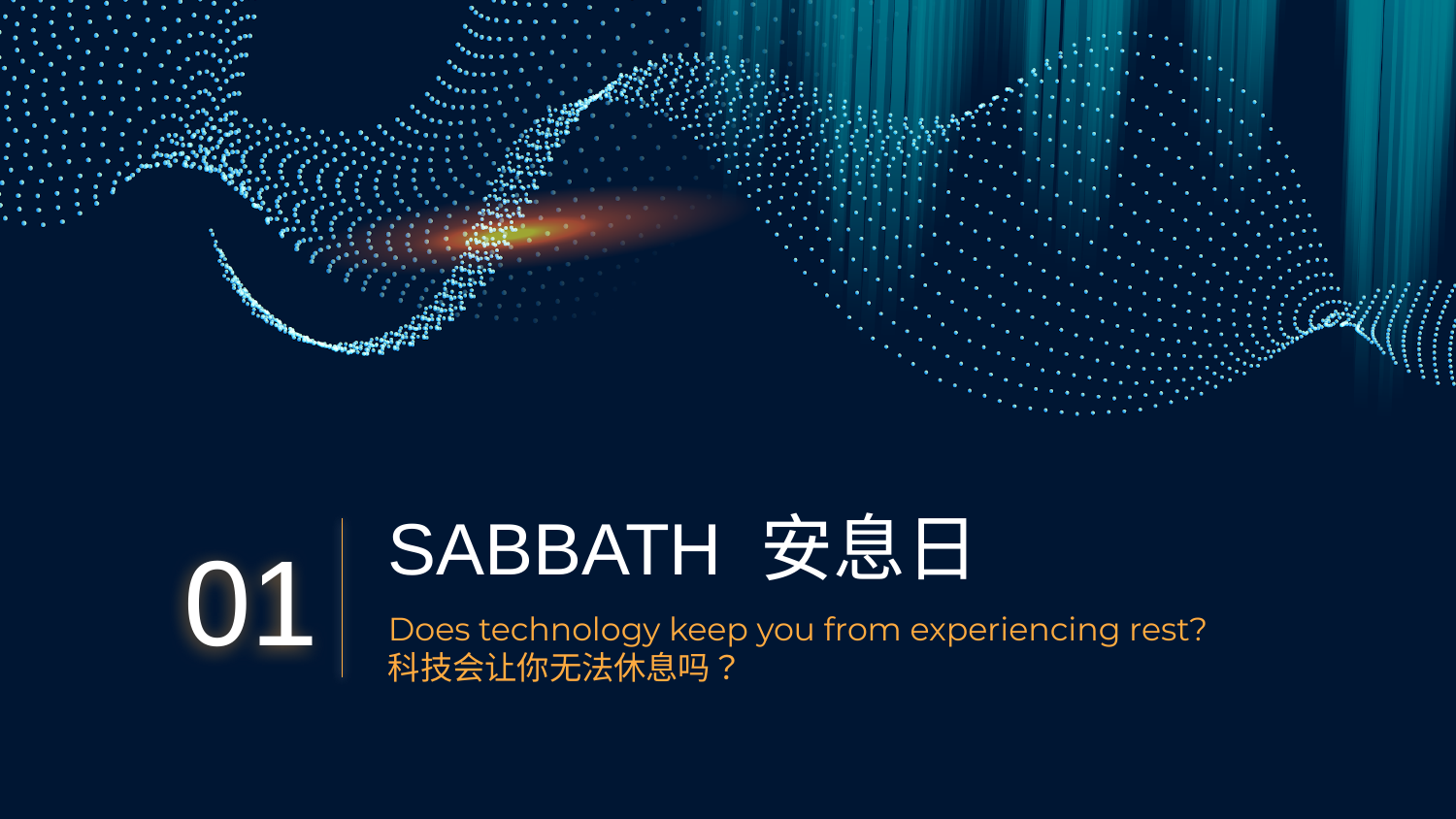

# SABBATH 安息日
01
Does technology keep you from experiencing rest?
科技会让你无法休息吗？